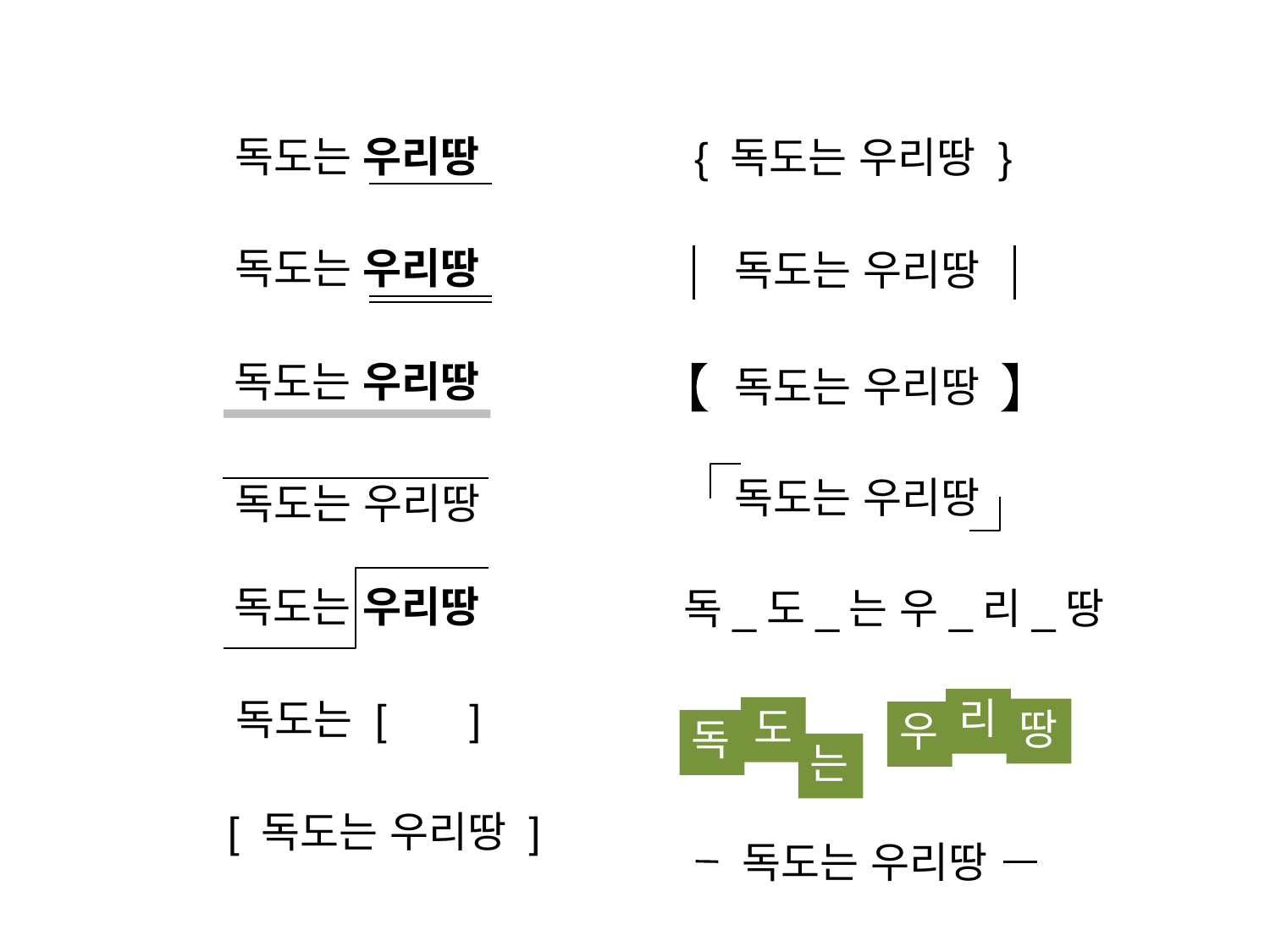

독도는 우리땅
{ 독도는 우리땅 }
독도는 우리땅
  독도는 우리땅
독도는 우리땅
  독도는 우리땅

  독도는 우리땅
독도는 우리땅

독도는 우리땅
  독_도_는 우_리_땅
리

도

땅

우

독

는

독도는 [       ]
[ 독도는 우리땅 ]
  독도는 우리땅